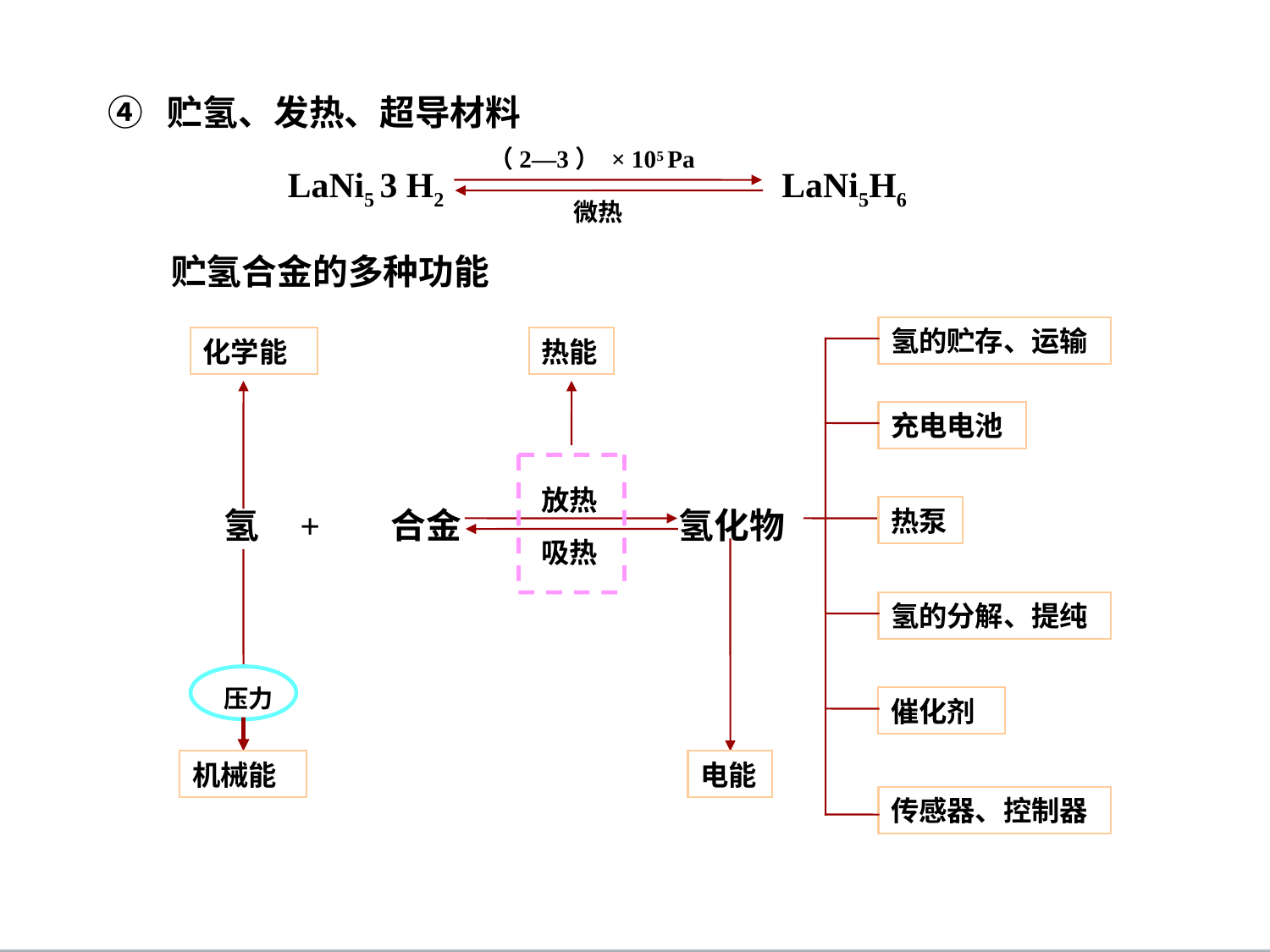

④  贮氢、发热、超导材料
（2—3） × 105 Pa
LaNi5 3 H2                                      LaNi5H6

微热
贮氢合金的多种功能
氢的贮存、运输
化学能
热能

充电电池

放热
氢    +       合金                           氢化物
热泵

吸热

氢的分解、提纯

压力
催化剂

机械能
电能
传感器、控制器